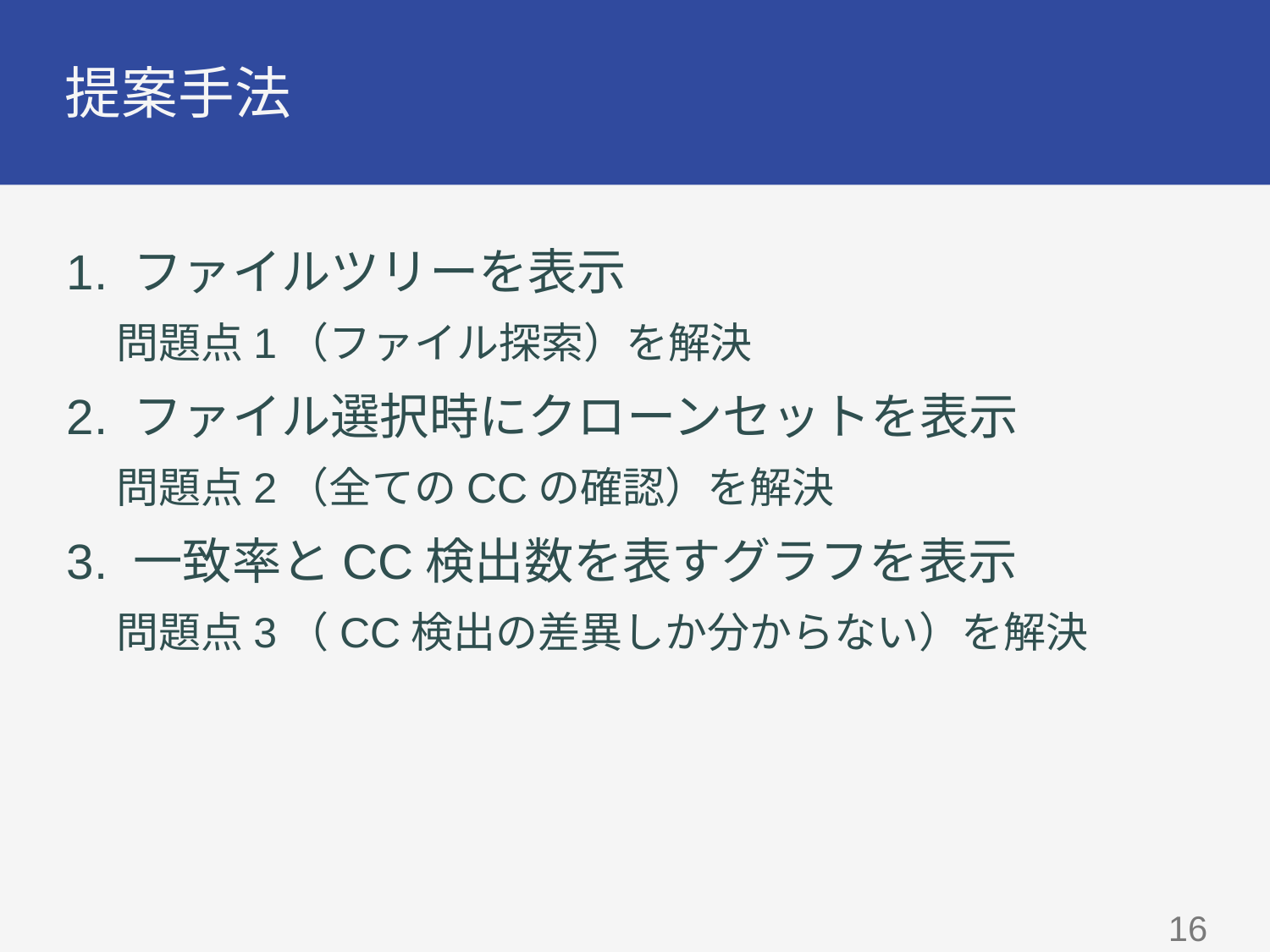

# 提案手法
1. ファイルツリーを表示
問題点1（ファイル探索）を解決
2. ファイル選択時にクローンセットを表示
問題点2（全てのCCの確認）を解決
3. 一致率とCC検出数を表すグラフを表示
問題点3（CC検出の差異しか分からない）を解決
16